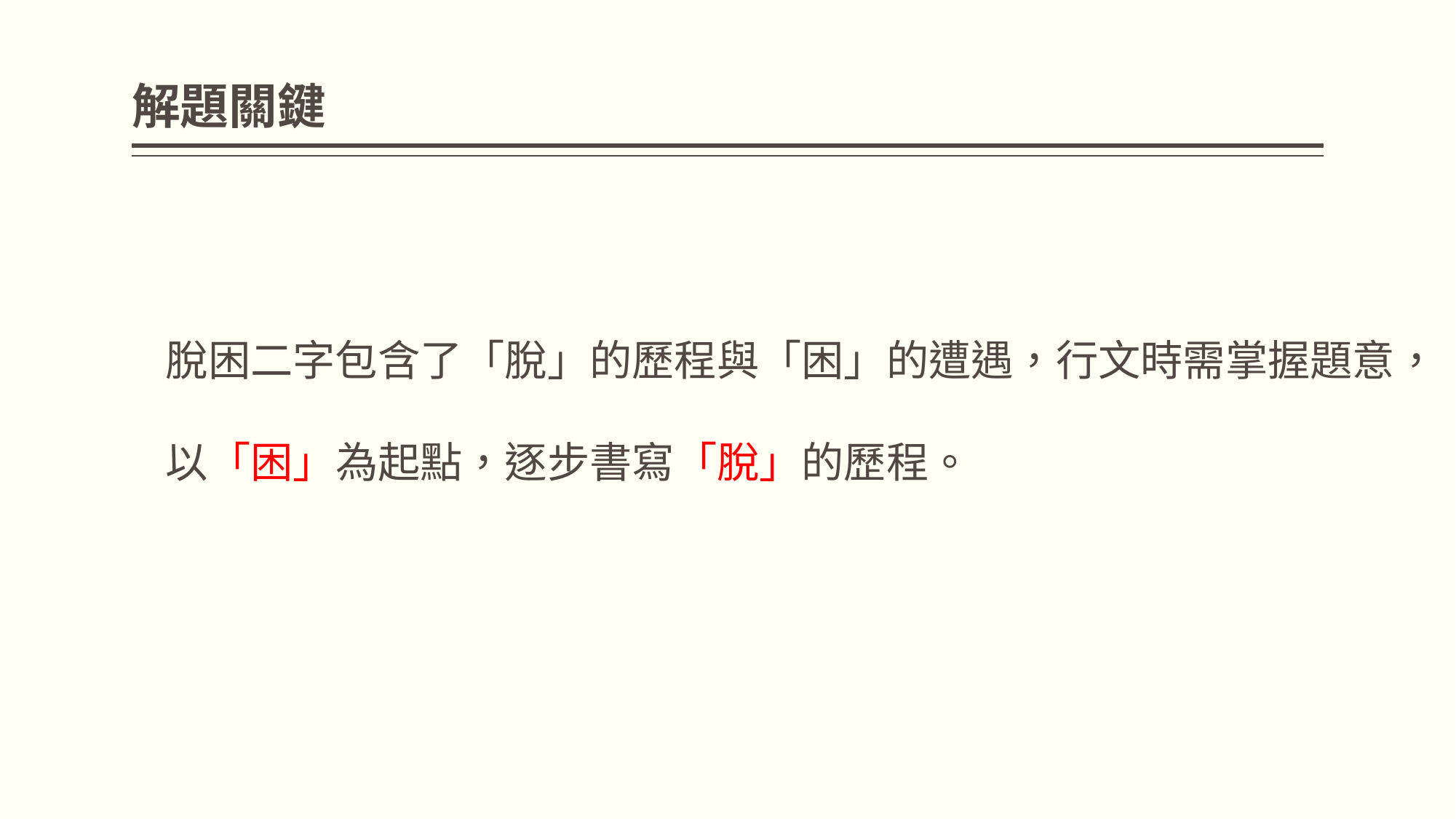

# 解題關鍵
脫困二字包含了「脫」的歷程與「困」的遭遇，行文時需掌握題意，
以「困」為起點，逐步書寫「脫」的歷程。